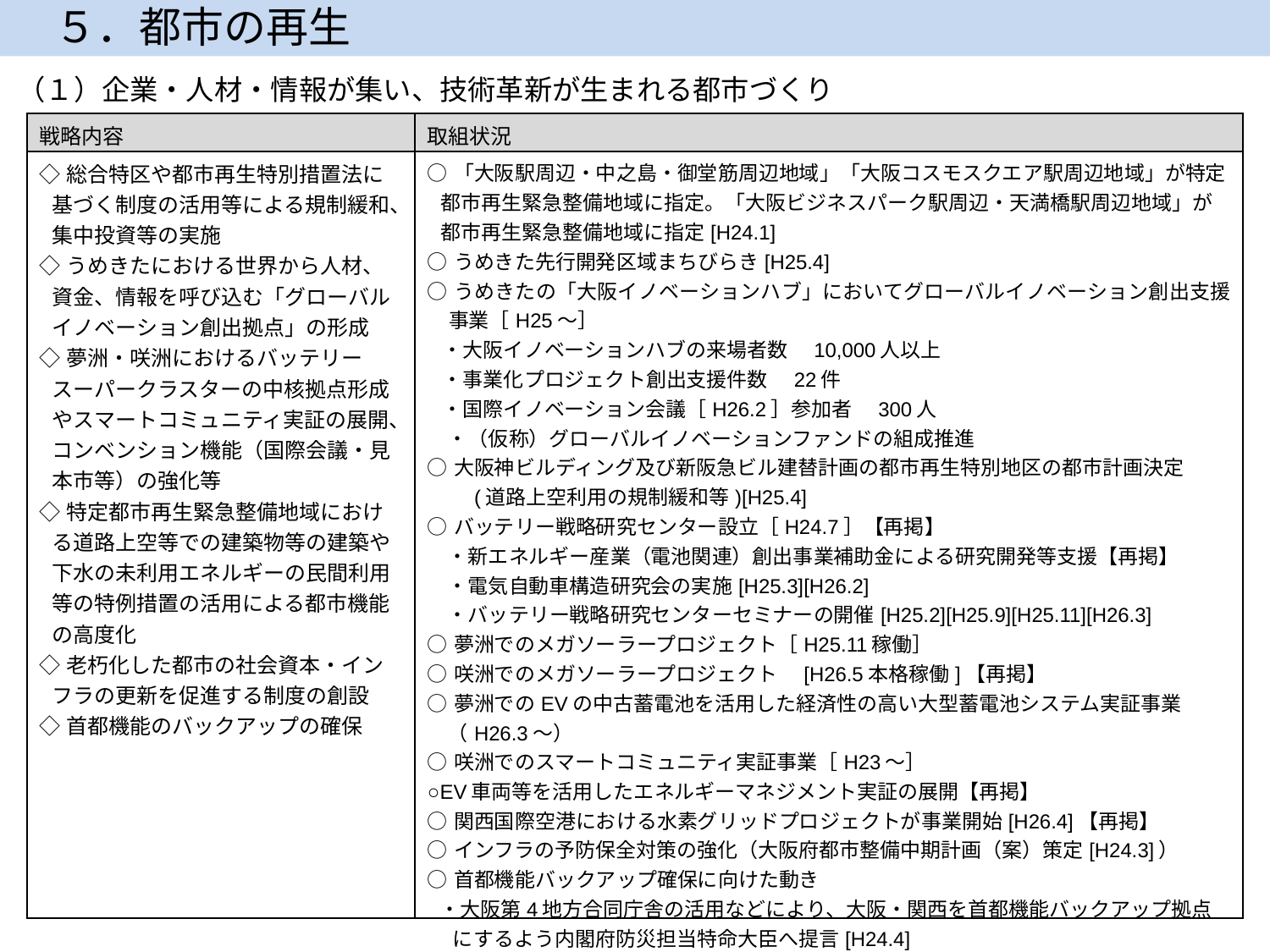

５．都市の再生
（１）企業・人材・情報が集い、技術革新が生まれる都市づくり
| 戦略内容 | 取組状況 |
| --- | --- |
| ◇総合特区や都市再生特別措置法に基づく制度の活用等による規制緩和、集中投資等の実施 ◇うめきたにおける世界から人材、資金、情報を呼び込む「グローバルイノベーション創出拠点」の形成 ◇夢洲・咲洲におけるバッテリースーパークラスターの中核拠点形成やスマートコミュニティ実証の展開、コンベンション機能（国際会議・見本市等）の強化等 ◇特定都市再生緊急整備地域における道路上空等での建築物等の建築や下水の未利用エネルギーの民間利用等の特例措置の活用による都市機能の高度化 ◇老朽化した都市の社会資本・インフラの更新を促進する制度の創設 ◇首都機能のバックアップの確保 | ○「大阪駅周辺・中之島・御堂筋周辺地域」「大阪コスモスクエア駅周辺地域」が特定都市再生緊急整備地域に指定。「大阪ビジネスパーク駅周辺・天満橋駅周辺地域」が都市再生緊急整備地域に指定[H24.1] ○うめきた先行開発区域まちびらき[H25.4] ○うめきたの「大阪イノベーションハブ」においてグローバルイノベーション創出支援事業［H25～］ ・大阪イノベーションハブの来場者数　10,000人以上 ・事業化プロジェクト創出支援件数　22件 ・国際イノベーション会議［H26.2］参加者　300人 　・（仮称）グローバルイノベーションファンドの組成推進 ○大阪神ビルディング及び新阪急ビル建替計画の都市再生特別地区の都市計画決定 　　(道路上空利用の規制緩和等)[H25.4] ○バッテリー戦略研究センター設立［H24.7］【再掲】 　・新エネルギー産業（電池関連）創出事業補助金による研究開発等支援【再掲】 　・電気自動車構造研究会の実施[H25.3][H26.2] 　・バッテリー戦略研究センターセミナーの開催[H25.2][H25.9][H25.11][H26.3] ○夢洲でのメガソーラープロジェクト［H25.11稼働］ ○咲洲でのメガソーラープロジェクト　[H26.5本格稼働]【再掲】 ○夢洲でのEVの中古蓄電池を活用した経済性の高い大型蓄電池システム実証事業 　（H26.3～） ○咲洲でのスマートコミュニティ実証事業［H23～］ ○EV車両等を活用したエネルギーマネジメント実証の展開【再掲】 ○関西国際空港における水素グリッドプロジェクトが事業開始[H26.4]【再掲】 ○インフラの予防保全対策の強化（大阪府都市整備中期計画（案）策定[H24.3]） ○首都機能バックアップ確保に向けた動き ・大阪第4地方合同庁舎の活用などにより、大阪・関西を首都機能バックアップ拠点にするよう内閣府防災担当特命大臣へ提言[H24.4] ・関西広域連合と関西経済団体が、「首都機能バックアップ構造の構築に関する意見」を政府関係省庁に提出[H24.6][H25.2][H25.5]　 ・政府業務継続計画（首都直下地震対策）において、大阪を東京圏外の代替拠点の候補の一つとしつつ、その在り方等については今後の検討課題とされた。[H26.3] |